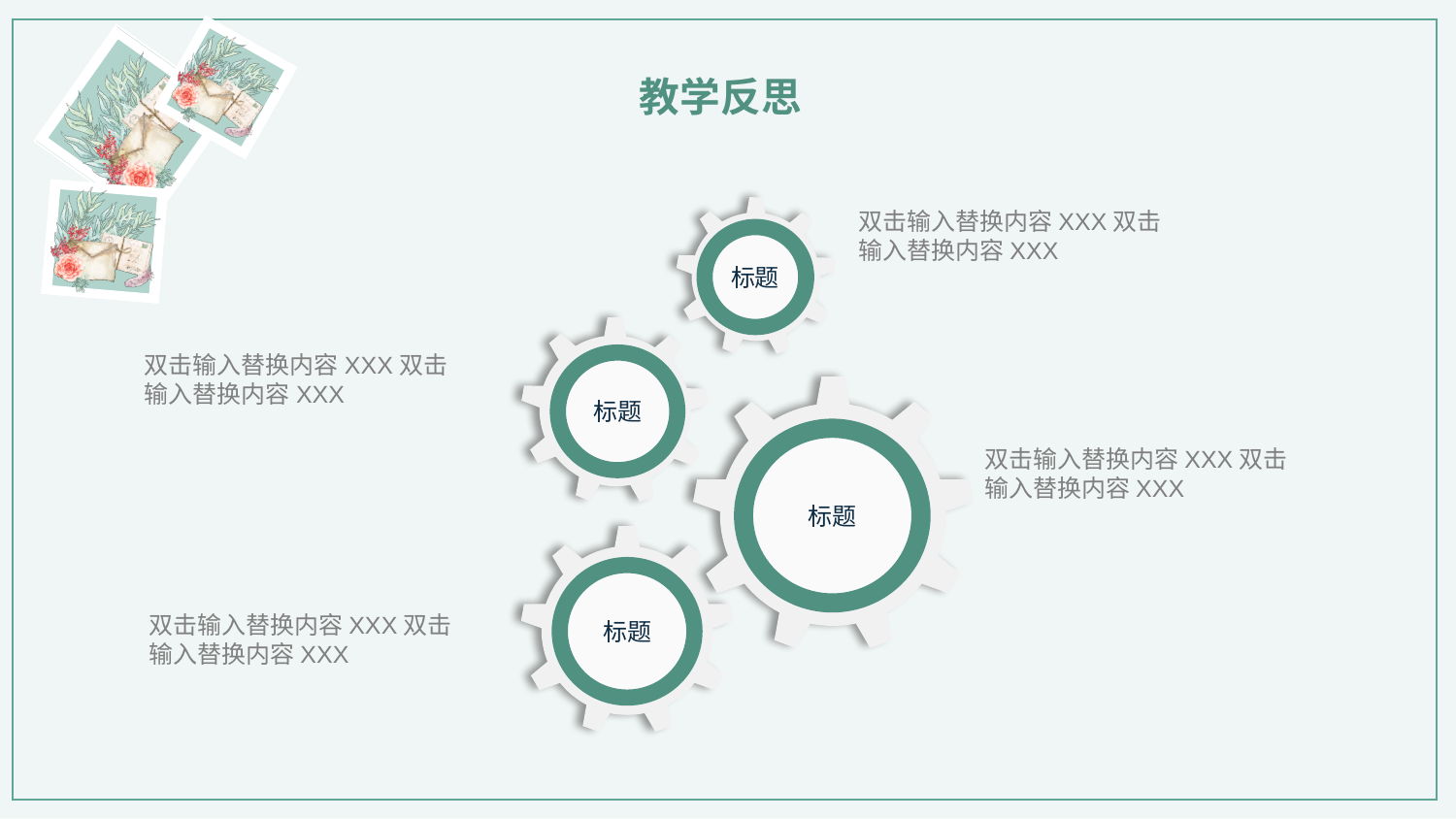

教学反思

标题
双击输入替换内容XXX双击输入替换内容XXX

标题
双击输入替换内容XXX双击输入替换内容XXX

标题
双击输入替换内容XXX双击输入替换内容XXX

标题
双击输入替换内容XXX双击输入替换内容XXX